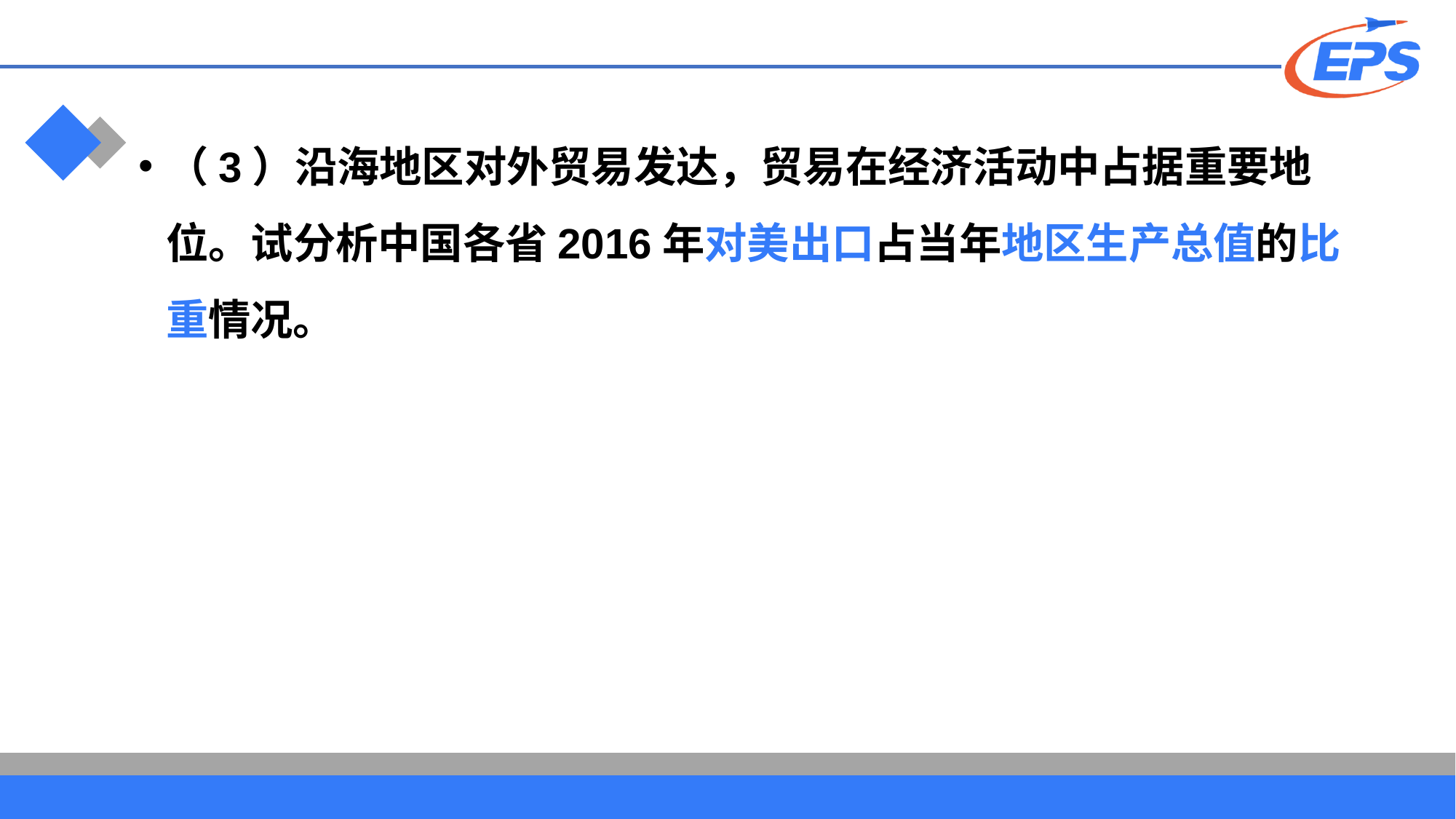

（3）沿海地区对外贸易发达，贸易在经济活动中占据重要地位。试分析中国各省2016年对美出口占当年地区生产总值的比重情况。